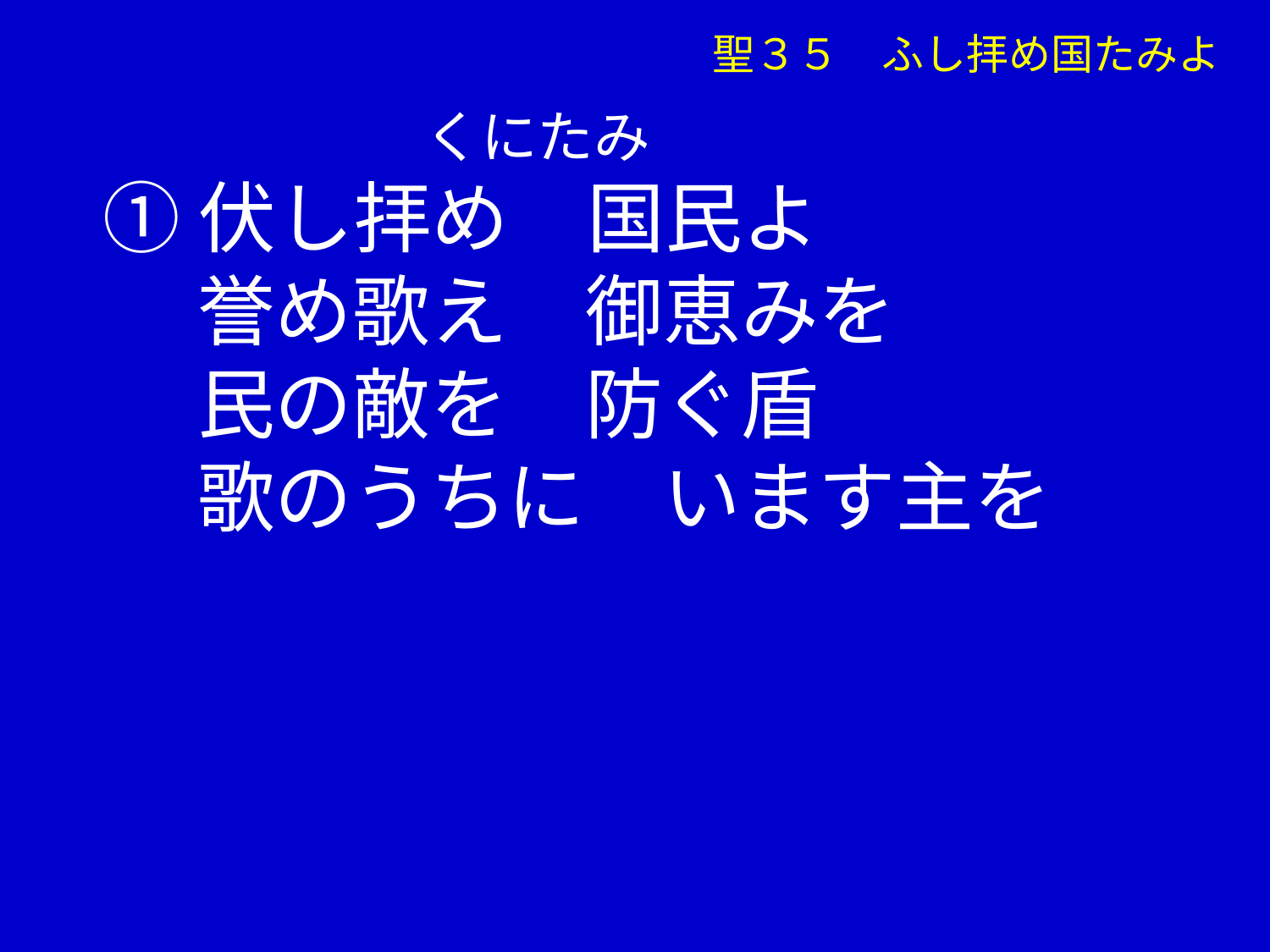

くにたみ
①伏し拝め　国民よ
　 誉め歌え　御恵みを
　 民の敵を　防ぐ盾
　 歌のうちに　います主を

聖３５　ふし拝め国たみよ